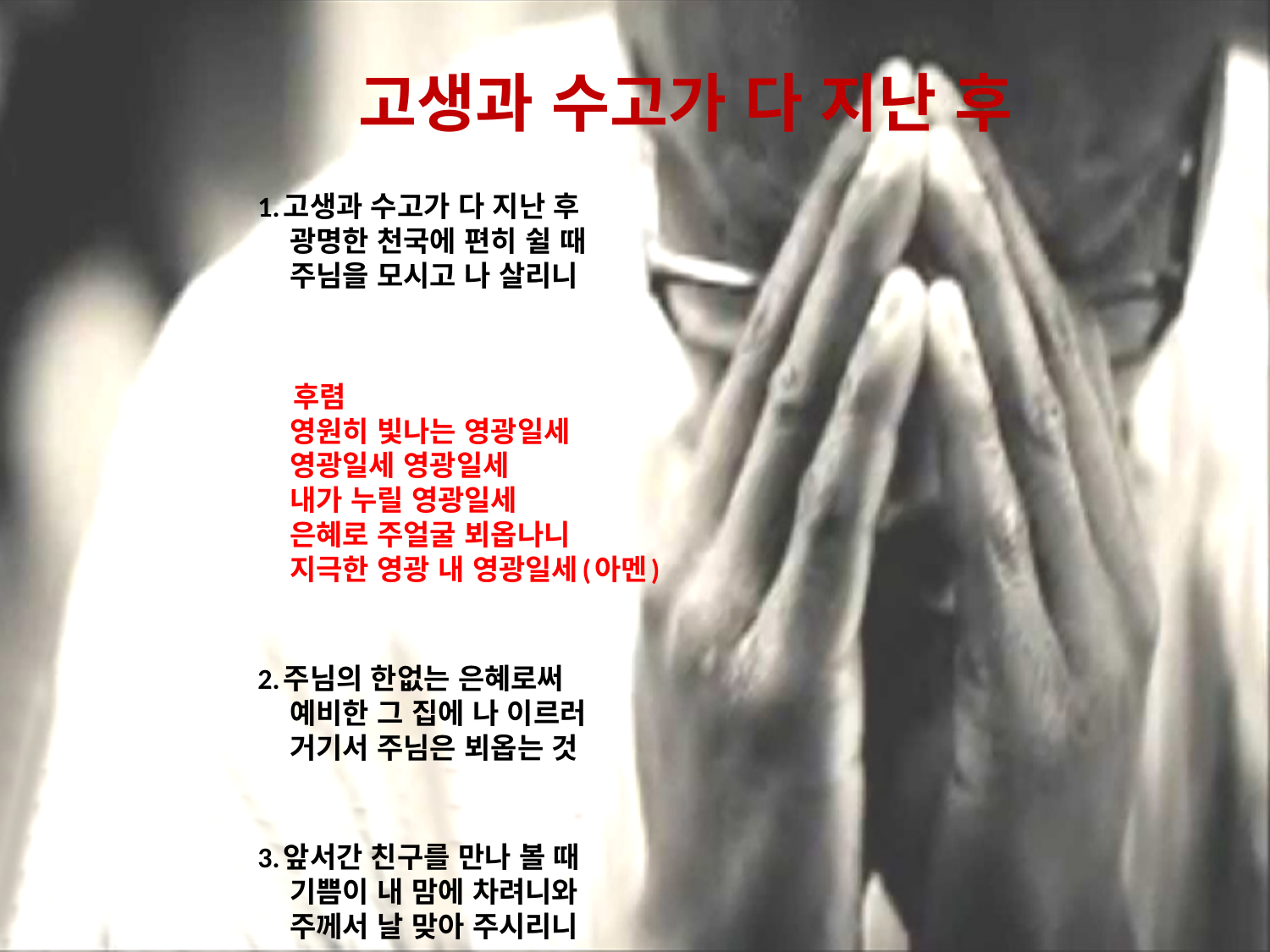

# 고생과 수고가 다 지난 후
1.고생과 수고가 다 지난 후
    광명한 천국에 편히 쉴 때
    주님을 모시고 나 살리니

    후렴
    영원히 빛나는 영광일세
    영광일세 영광일세
    내가 누릴 영광일세
    은혜로 주얼굴 뵈옵나니
    지극한 영광 내 영광일세(아멘)
2.주님의 한없는 은혜로써
    예비한 그 집에 나 이르러
    거기서 주님은 뵈옵는 것
3.앞서간 친구를 만나 볼 때
    기쁨이 내 맘에 차려니와
    주께서 날 맞아 주시리니